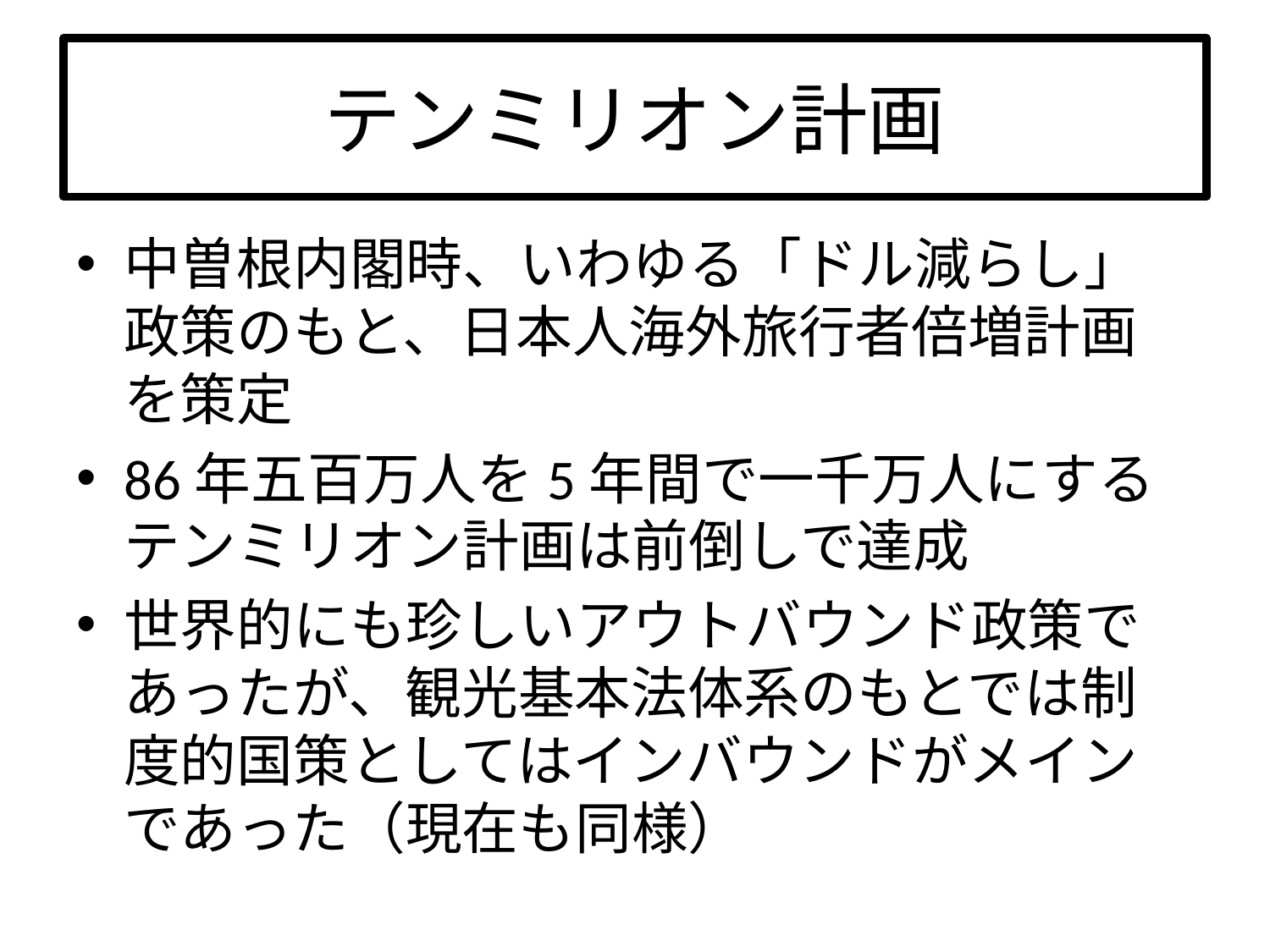

# テンミリオン計画
中曽根内閣時、いわゆる「ドル減らし」政策のもと、日本人海外旅行者倍増計画を策定
86年五百万人を5年間で一千万人にするテンミリオン計画は前倒しで達成
世界的にも珍しいアウトバウンド政策であったが、観光基本法体系のもとでは制度的国策としてはインバウンドがメインであった（現在も同様）